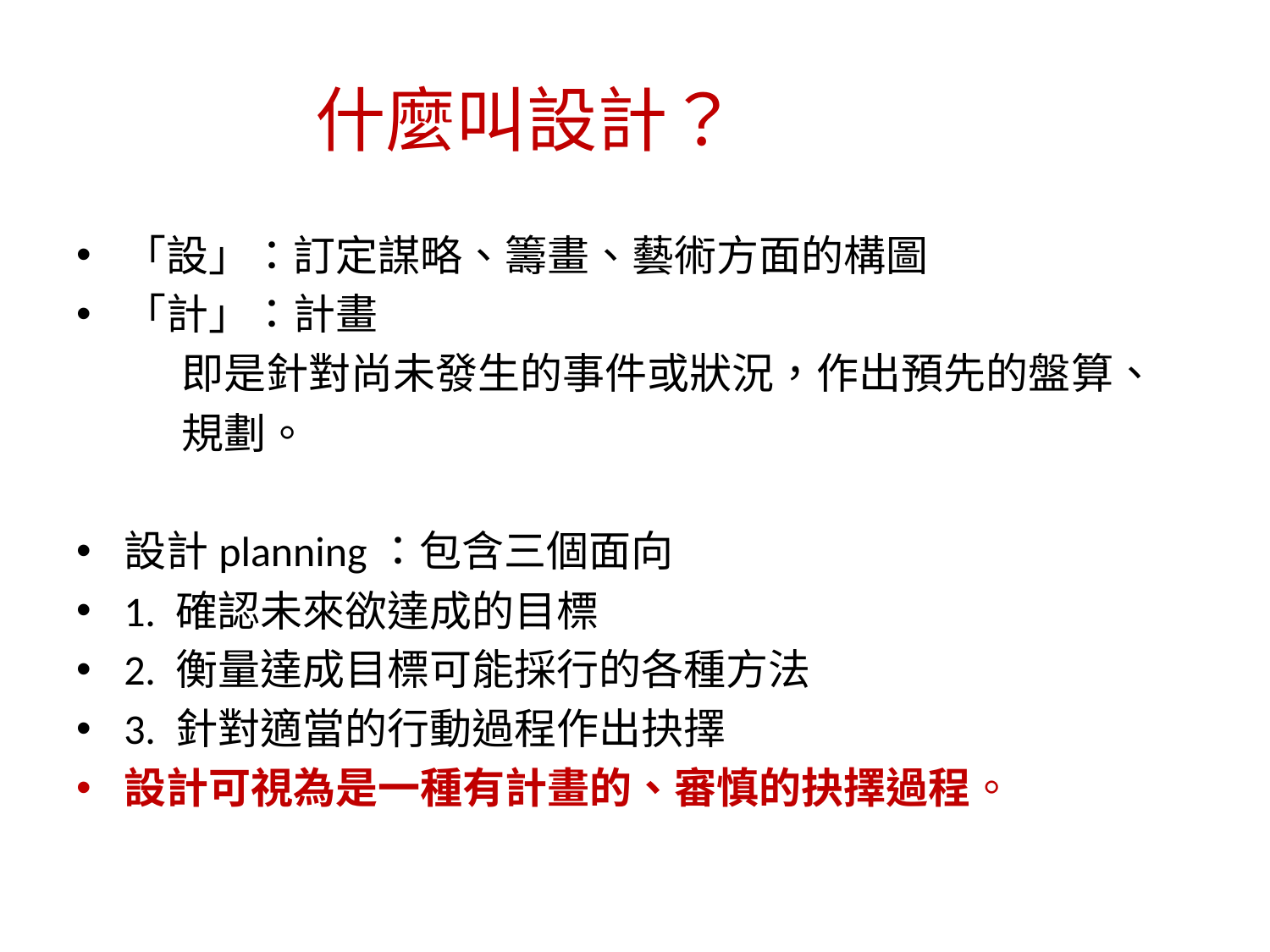

# 什麼叫設計？
「設」：訂定謀略、籌畫、藝術方面的構圖
「計」：計畫
          即是針對尚未發生的事件或狀況，作出預先的盤算、
          規劃。

設計planning：包含三個面向
1. 確認未來欲達成的目標
2. 衡量達成目標可能採行的各種方法
3. 針對適當的行動過程作出抉擇
設計可視為是一種有計畫的、審慎的抉擇過程。